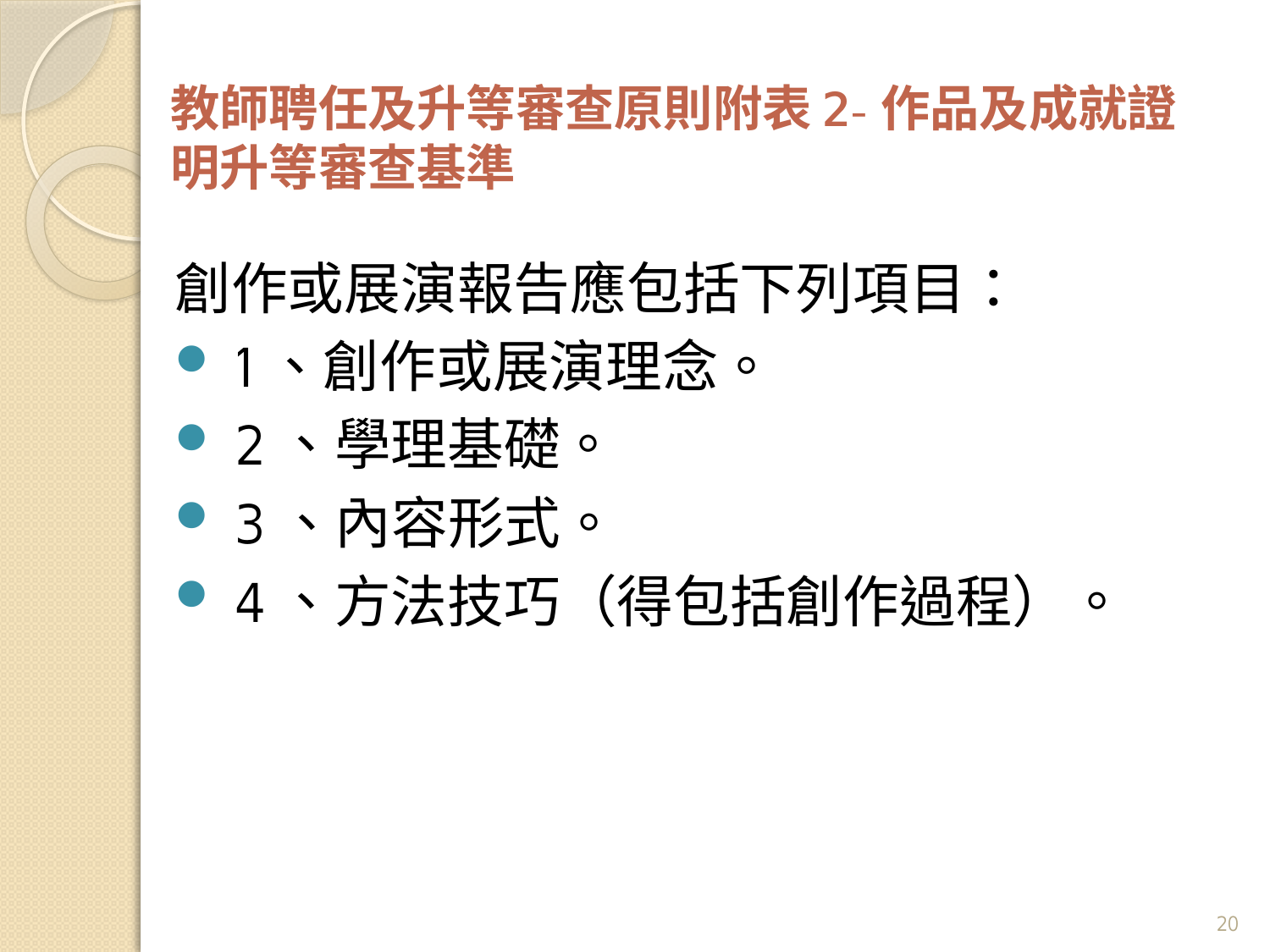

# 教師聘任及升等審查原則附表2-作品及成就證明升等審查基準
創作或展演報告應包括下列項目：
 1、創作或展演理念。
 2、學理基礎。
 3、內容形式。
 4、方法技巧（得包括創作過程）。
20